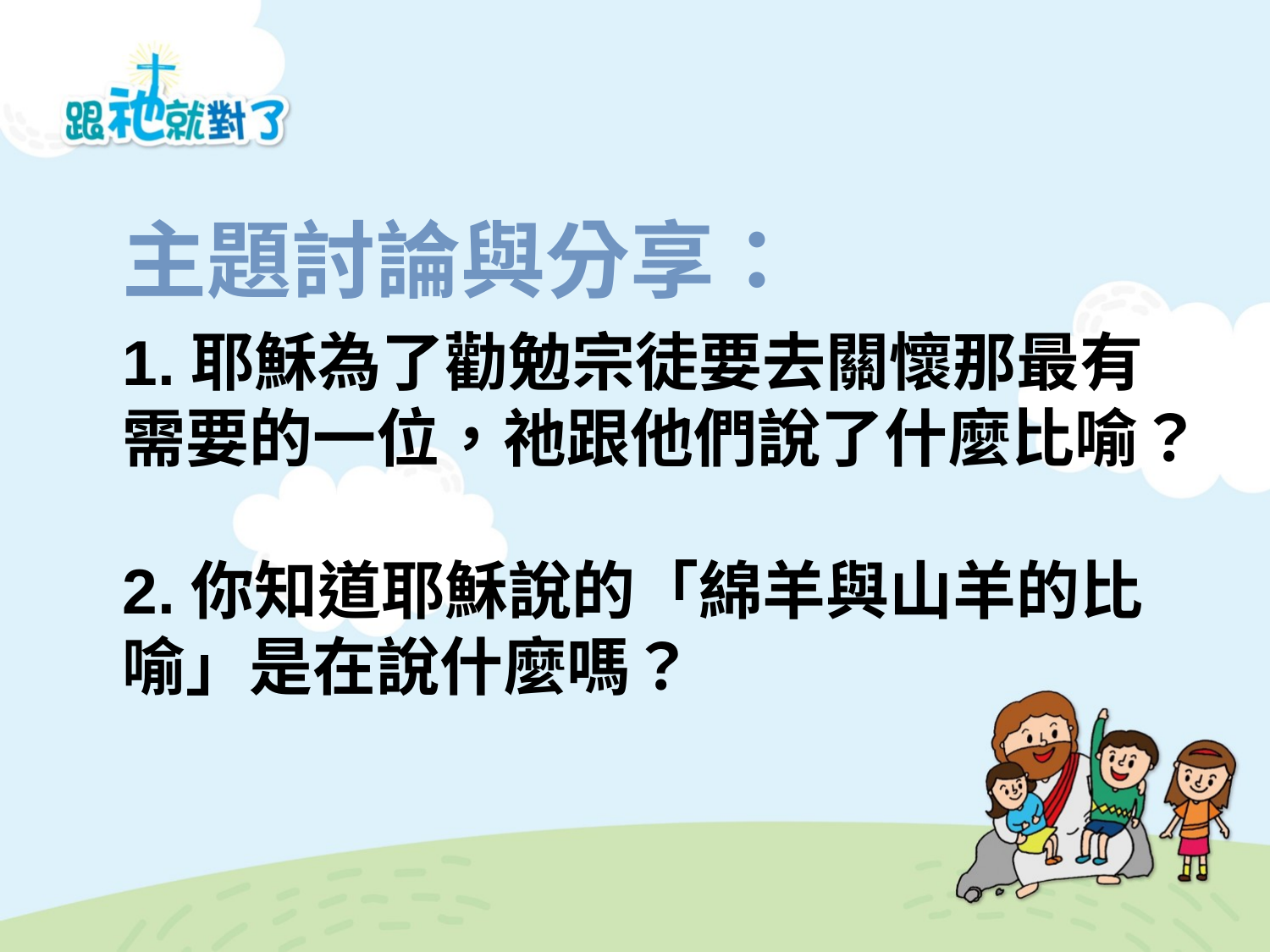

主題討論與分享：
1.耶穌為了勸勉宗徒要去關懷那最有需要的一位，祂跟他們說了什麼比喻？

2.你知道耶穌說的「綿羊與山羊的比喻」是在說什麼嗎？